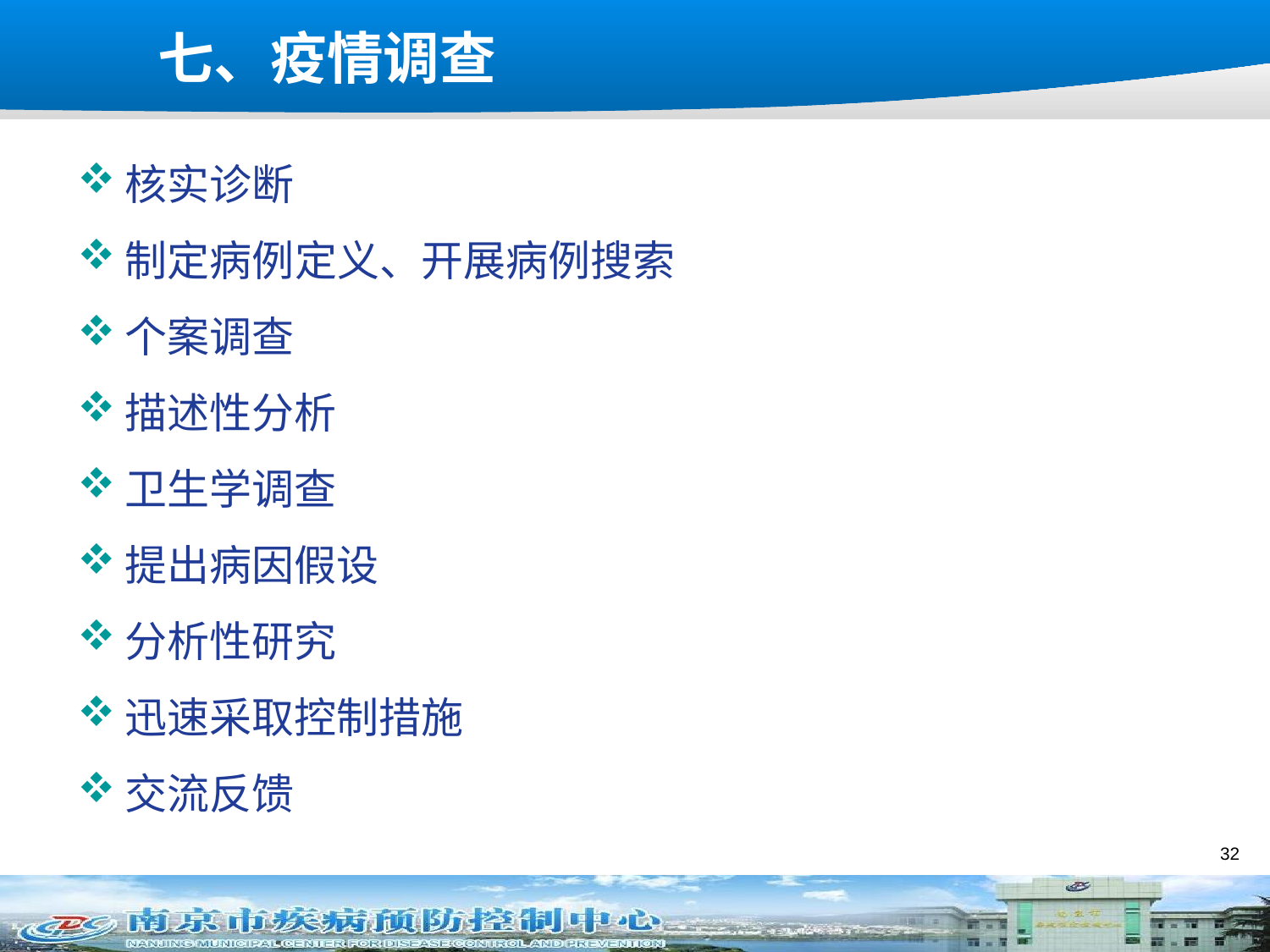

# 七、疫情调查
核实诊断
制定病例定义、开展病例搜索
个案调查
描述性分析
卫生学调查
提出病因假设
分析性研究
迅速采取控制措施
交流反馈
32